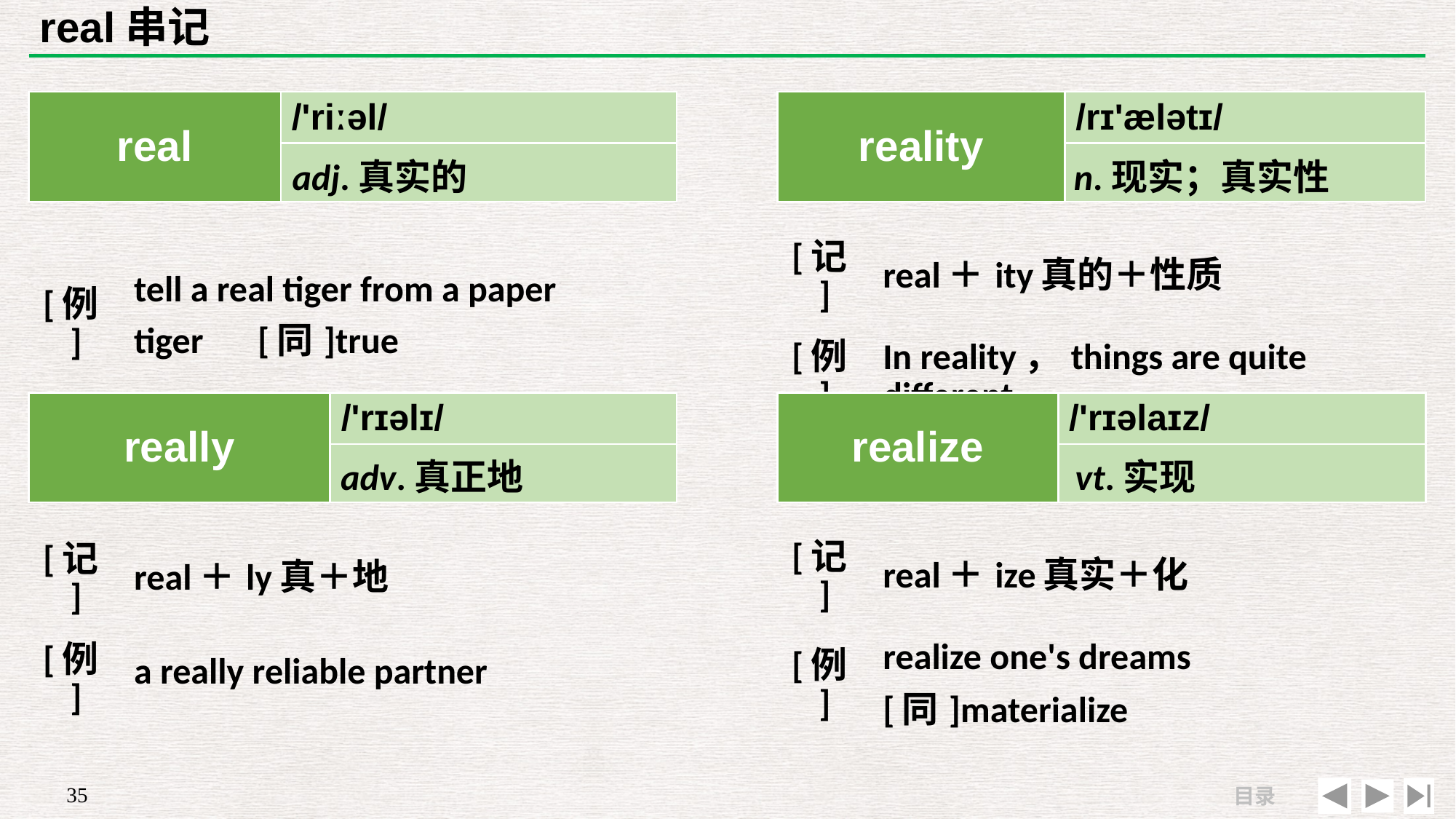

# real串记

| real | /'riːəl/ |
| --- | --- |
|  |  |
| reality | /rɪ'ælətɪ/ |
| --- | --- |
|  |  |
adj.真实的
n.现实；真实性
|  |  |
| --- | --- |
| [例] | tell a real tiger from a paper tiger　[同]true |
| [记] | real＋ity真的＋性质 |
| --- | --- |
| [例] | In reality，things are quite different. |
| really | /'rɪəlɪ/ |
| --- | --- |
|  |  |
| realize | /'rɪəlaɪz/ |
| --- | --- |
|  |  |
adv.真正地
vt.实现
| [记] | real＋ize真实＋化 |
| --- | --- |
| [例] | realize one's dreams　[同]materialize |
| [记] | real＋ly真＋地 |
| --- | --- |
| [例] | a really reliable partner |